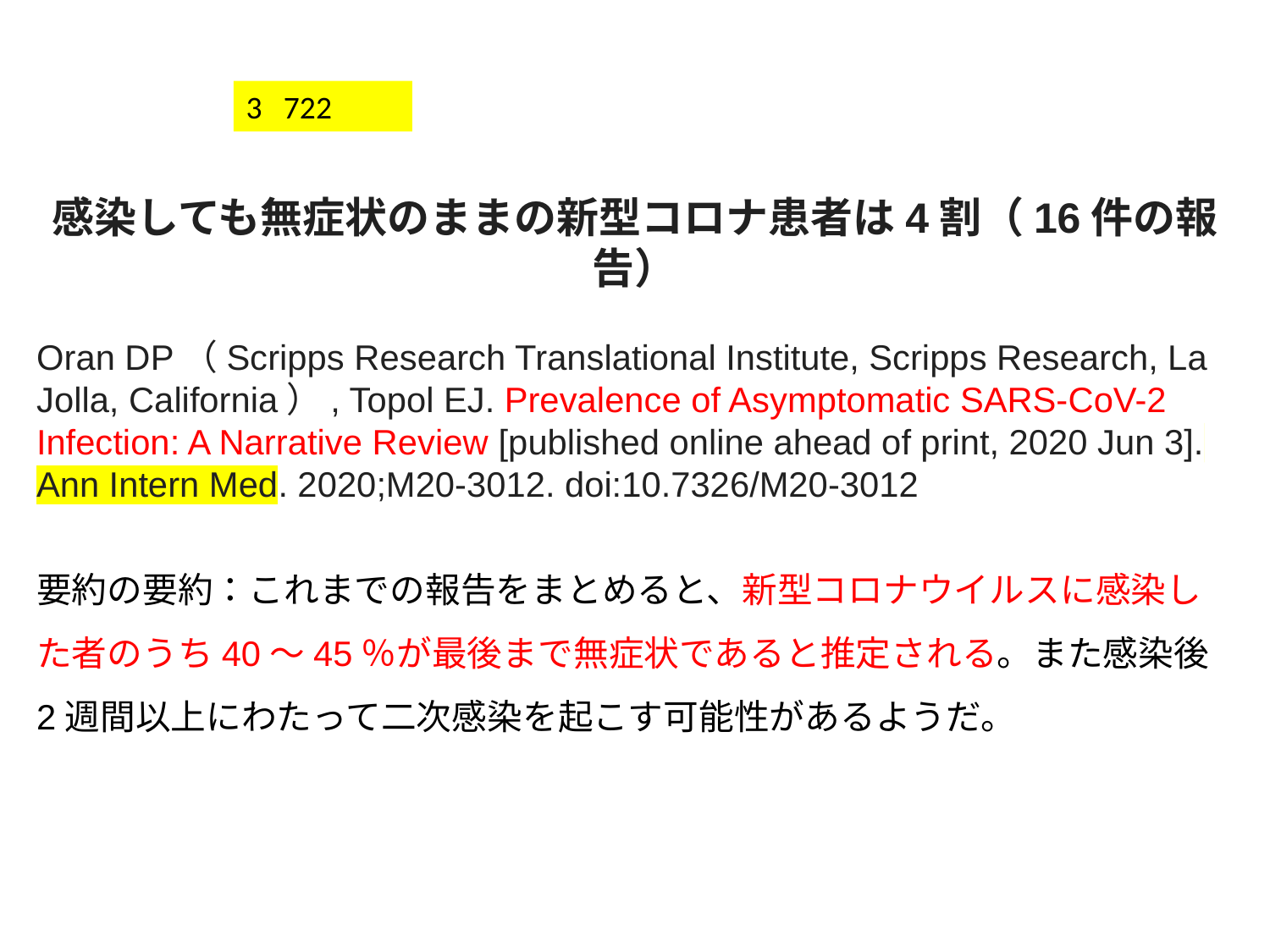

3   722
感染しても無症状のままの新型コロナ患者は4割（16件の報告）

Oran DP（Scripps Research Translational Institute, Scripps Research, La Jolla, California）, Topol EJ. Prevalence of Asymptomatic SARS-CoV-2 Infection: A Narrative Review [published online ahead of print, 2020 Jun 3]. Ann Intern Med. 2020;M20-3012. doi:10.7326/M20-3012

要約の要約：これまでの報告をまとめると、新型コロナウイルスに感染した者のうち40～45％が最後まで無症状であると推定される。また感染後2週間以上にわたって二次感染を起こす可能性があるようだ。